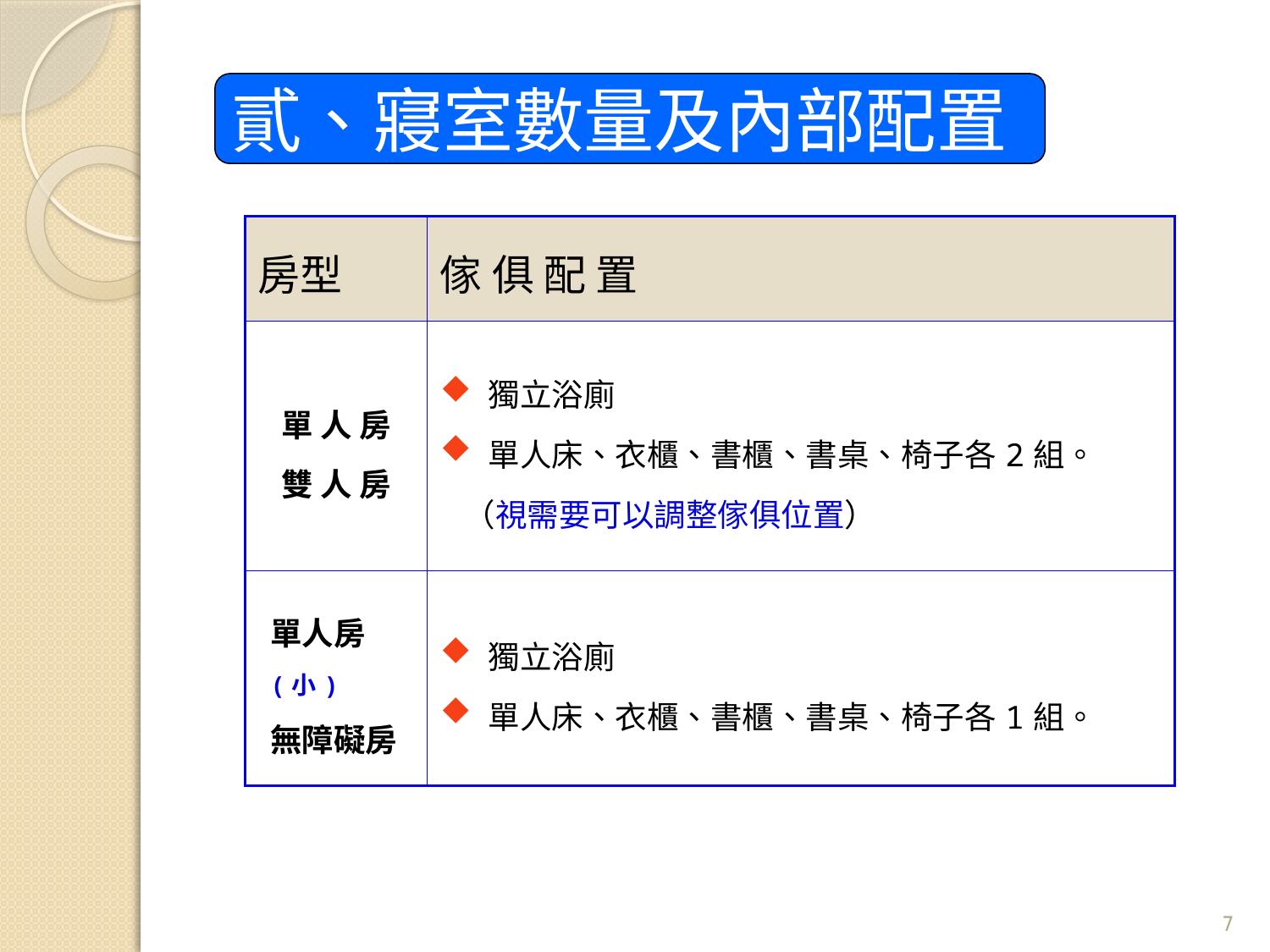

貳、寢室數量及內部配置
| 房型 | 傢 俱 配 置 |
| --- | --- |
| 單 人 房 雙 人 房 | 獨立浴廁 單人床、衣櫃、書櫃、書桌、椅子各2組。 （視需要可以調整傢俱位置） |
| 單人房(小) 無障礙房 | 獨立浴廁 單人床、衣櫃、書櫃、書桌、椅子各1組。 |
7
7